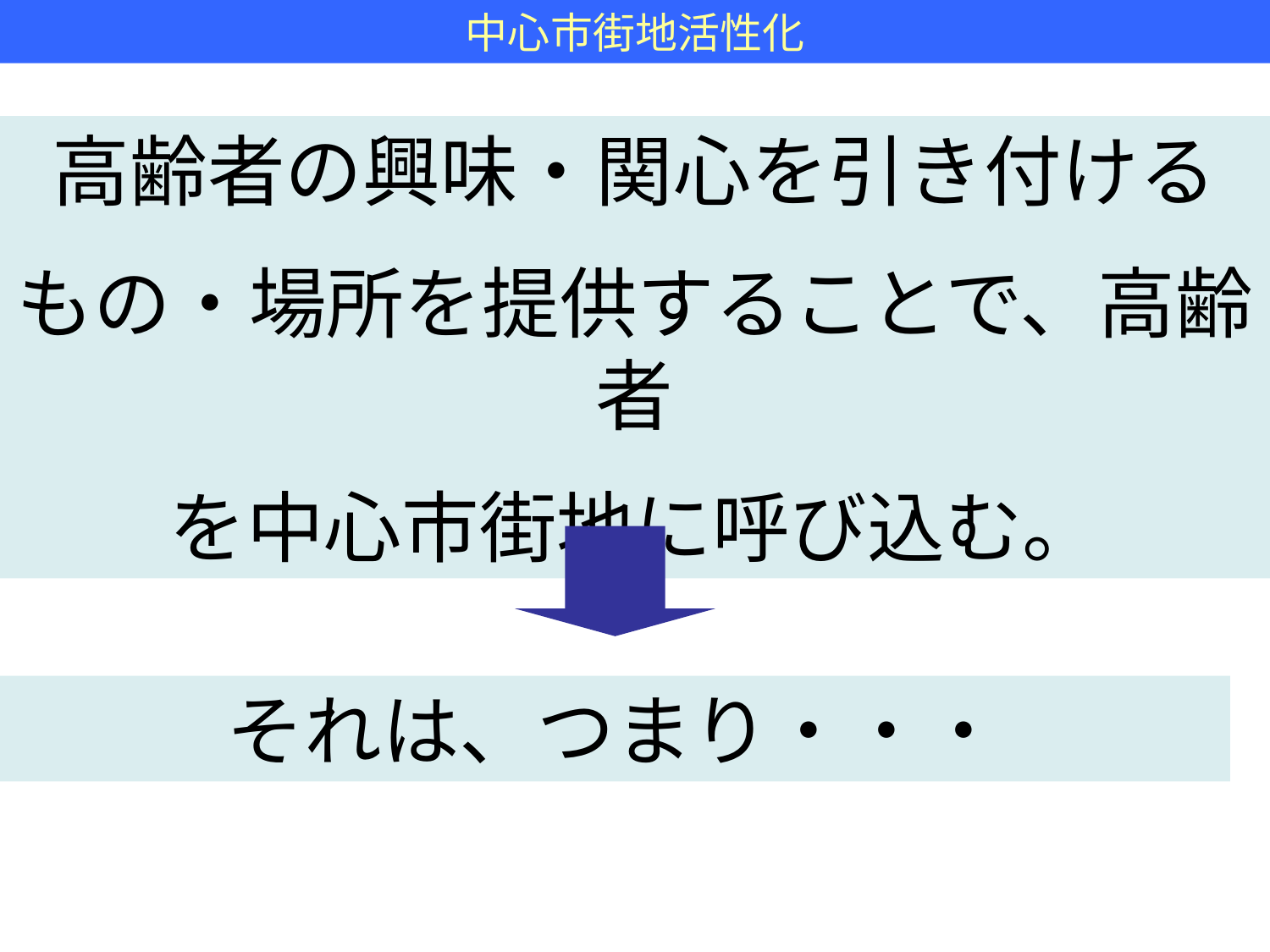

中心市街地活性化
高齢者の興味・関心を引き付ける
もの・場所を提供することで、高齢者
を中心市街地に呼び込む。

それは、つまり・・・